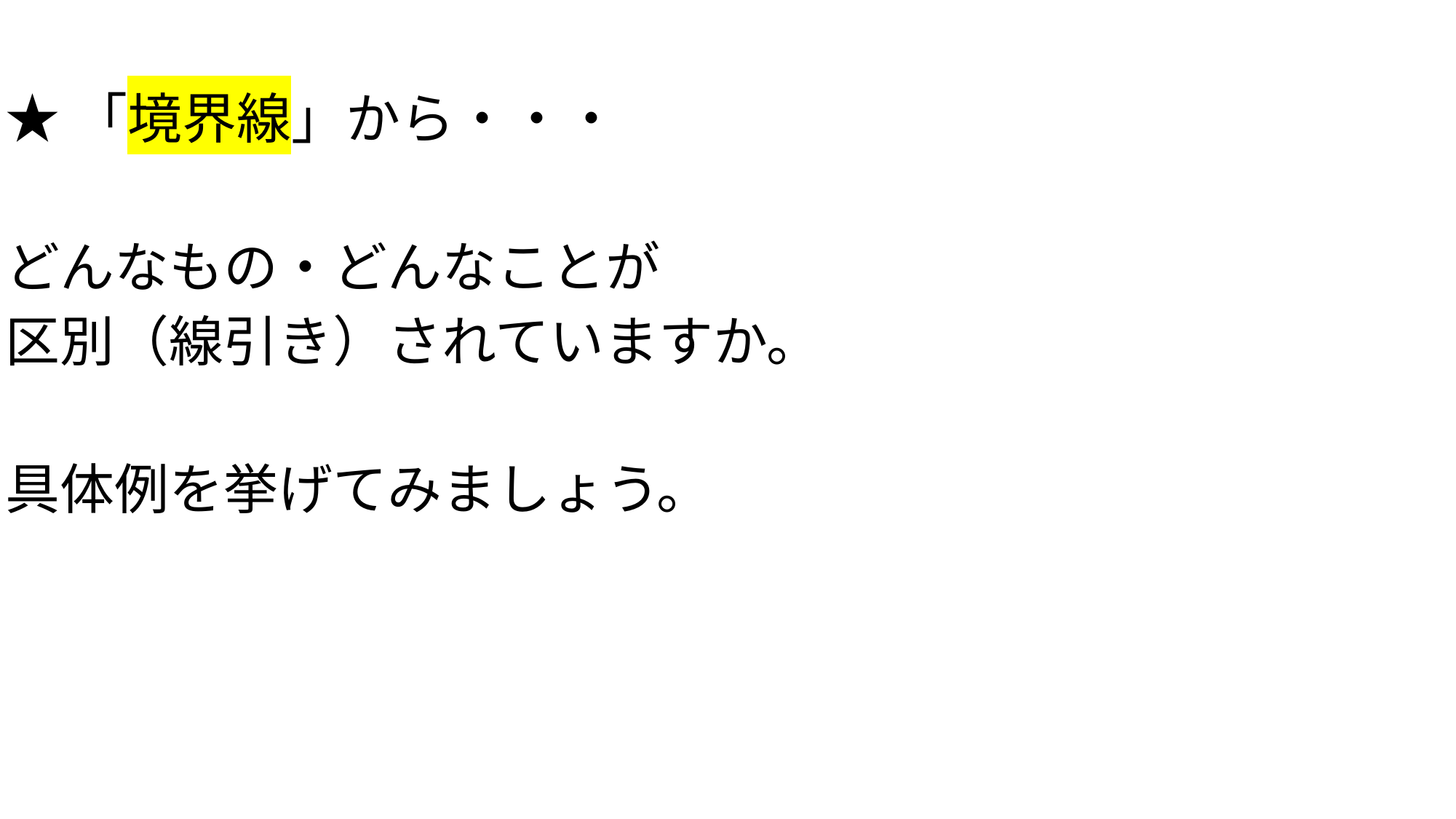

★「境界線」から・・・

どんなもの・どんなことが
区別（線引き）されていますか。

具体例を挙げてみましょう。